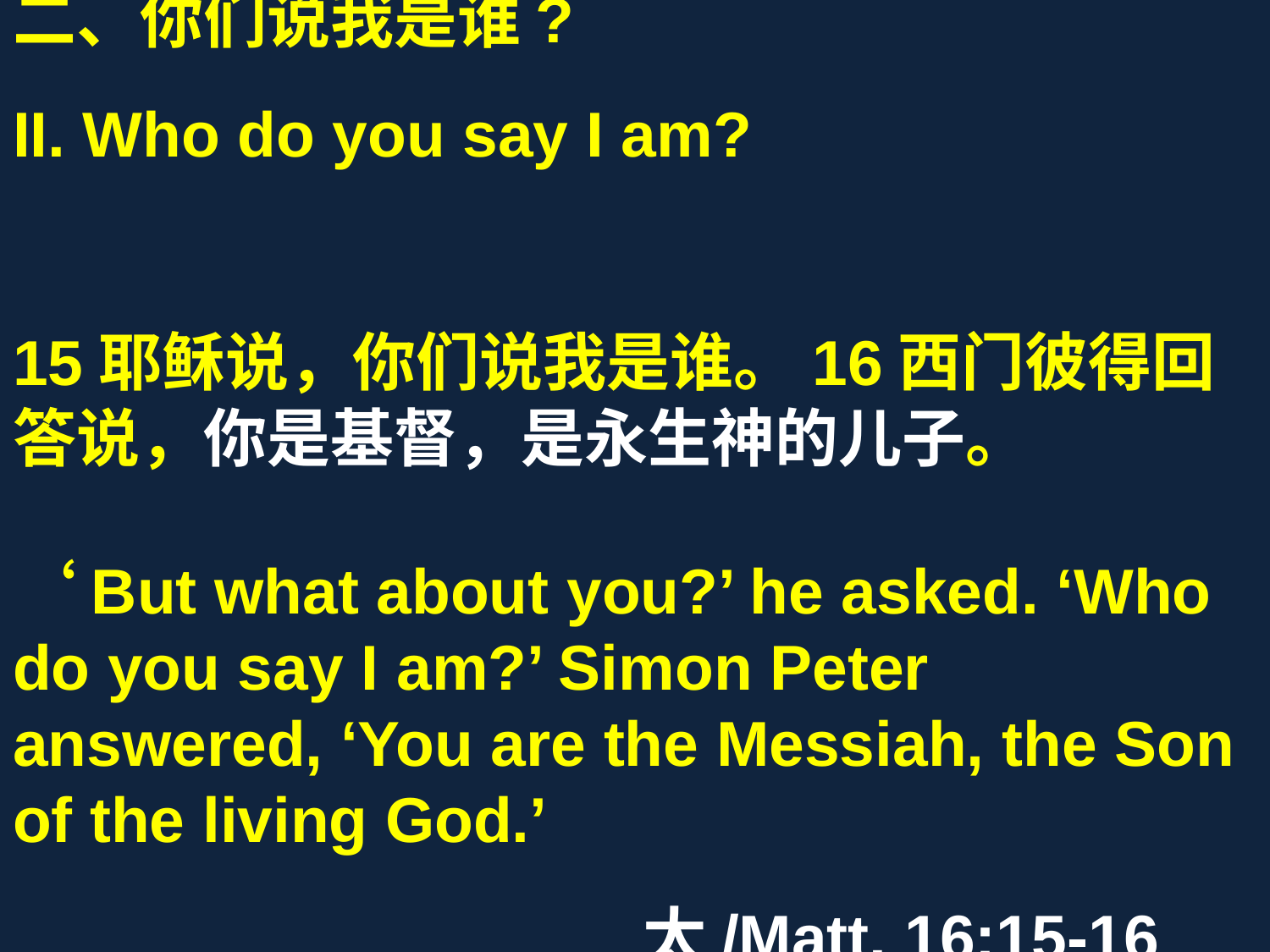

二、你们说我是谁?
II. Who do you say I am?
15耶稣说，你们说我是谁。16西门彼得回答说，你是基督，是永生神的儿子。
‘But what about you?’ he asked. ‘Who do you say I am?’ Simon Peter answered, ‘You are the Messiah, the Son of the living God.’
                                   太/Matt. 16:15-16